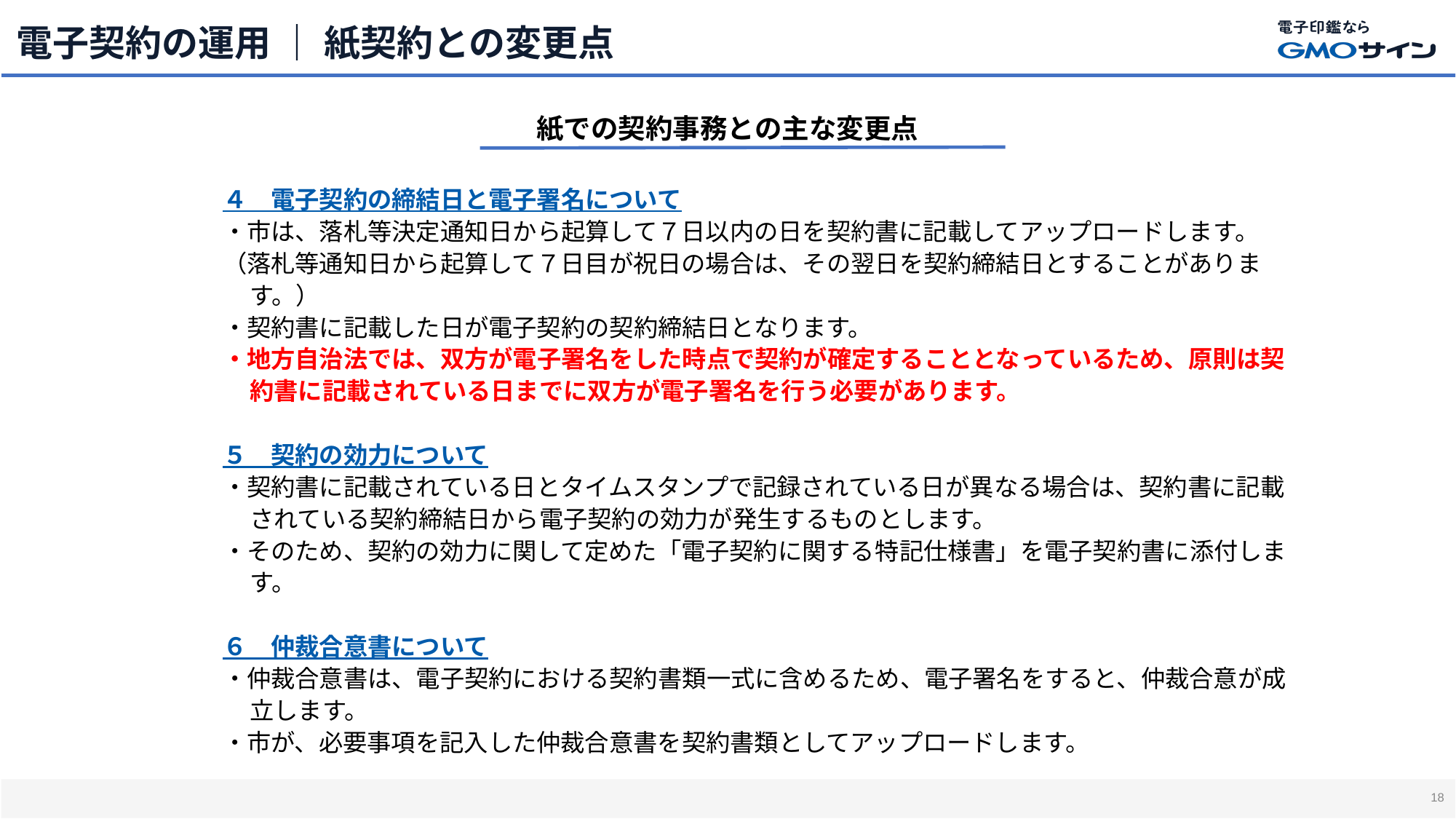

# 電子契約の運用 ｜ 紙契約との変更点
紙での契約事務との主な変更点

４　電子契約の締結日と電子署名について
・市は、落札等決定通知日から起算して７日以内の日を契約書に記載してアップロードします。
（落札等通知日から起算して７日目が祝日の場合は、その翌日を契約締結日とすることがあります。）
・契約書に記載した日が電子契約の契約締結日となります。
・地方自治法では、双方が電子署名をした時点で契約が確定することとなっているため、原則は契約書に記載されている日までに双方が電子署名を行う必要があります。

５　契約の効力について
・契約書に記載されている日とタイムスタンプで記録されている日が異なる場合は、契約書に記載されている契約締結日から電子契約の効力が発生するものとします。
・そのため、契約の効力に関して定めた「電子契約に関する特記仕様書」を電子契約書に添付します。

６　仲裁合意書について
・仲裁合意書は、電子契約における契約書類一式に含めるため、電子署名をすると、仲裁合意が成立します。
・市が、必要事項を記入した仲裁合意書を契約書類としてアップロードします。

18